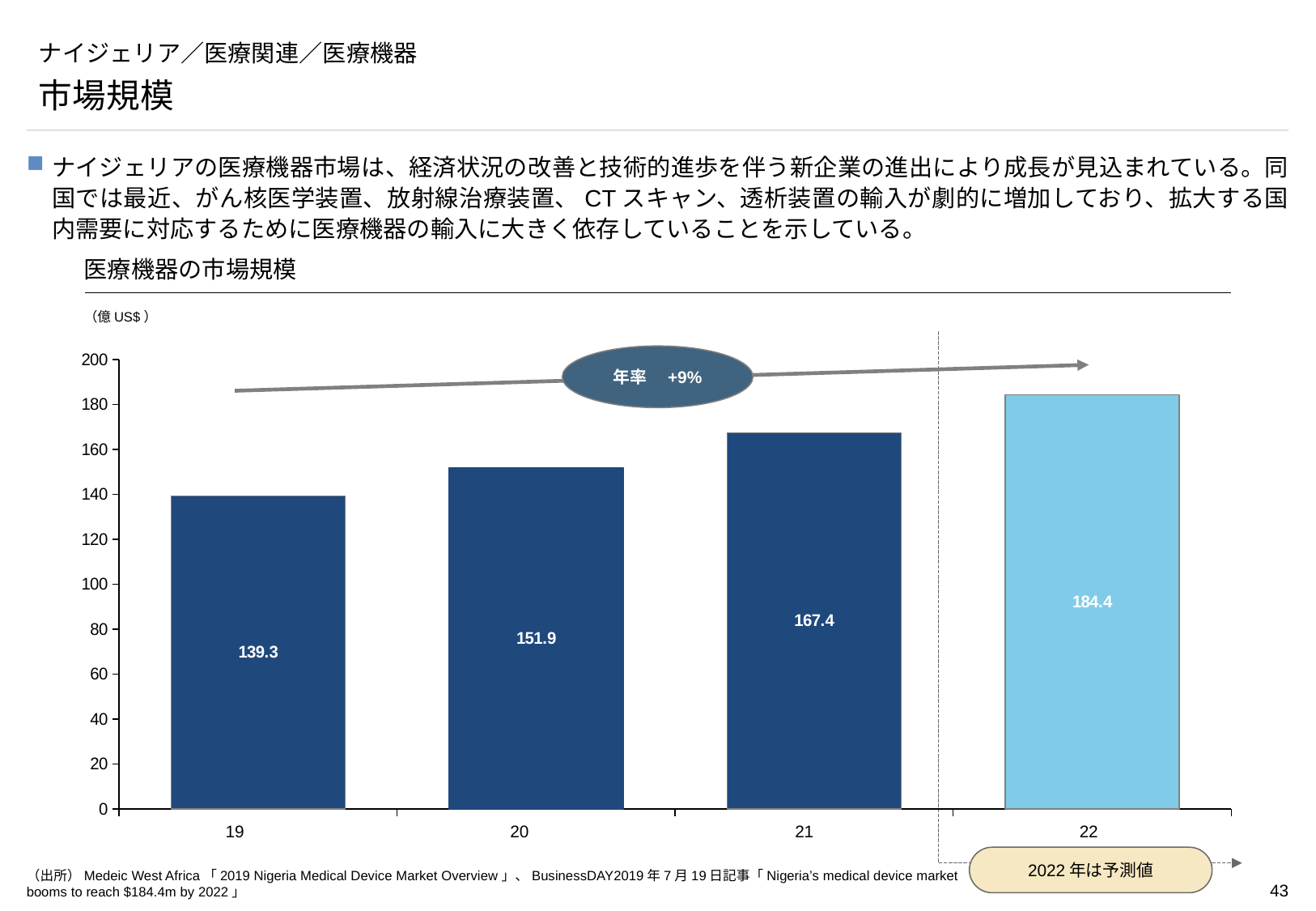

# ナイジェリア／医療関連／医療機器
市場規模
ナイジェリアの医療機器市場は、経済状況の改善と技術的進歩を伴う新企業の進出により成長が見込まれている。同国では最近、がん核医学装置、放射線治療装置、CTスキャン、透析装置の輸入が劇的に増加しており、拡大する国内需要に対応するために医療機器の輸入に大きく依存していることを示している。
医療機器の市場規模
（億US$）

2022年は予測値
年率　+9%

### Chart

| Category |  |
|---|---|
19
20
21
22
（出所）Medeic West Africa「2019 Nigeria Medical Device Market Overview」、BusinessDAY2019年7月19日記事「Nigeria’s medical device market booms to reach $184.4m by 2022」